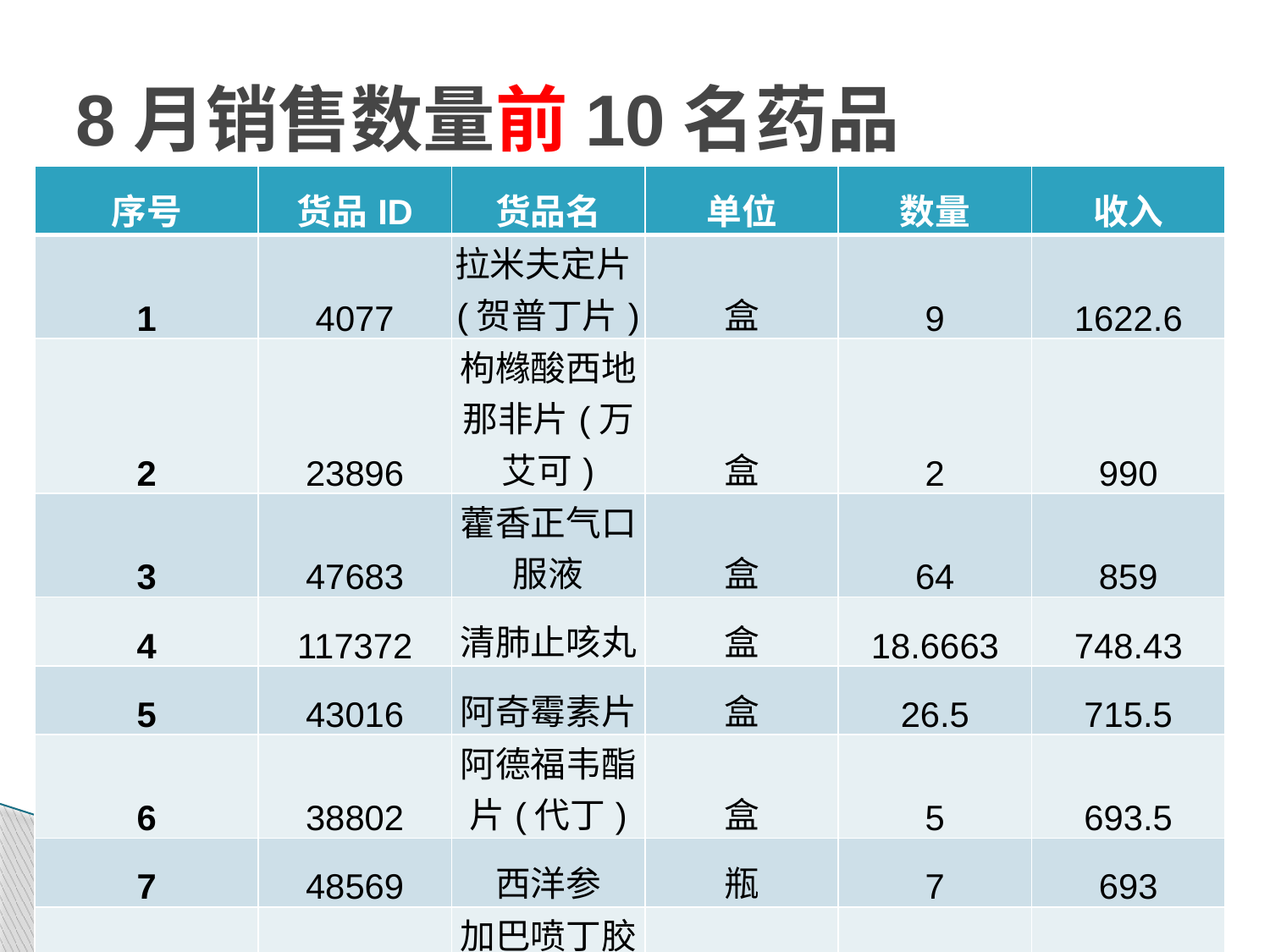

# 8月销售数量前10名药品
| 序号 | 货品ID | 货品名 | 单位 | 数量 | 收入 |
| --- | --- | --- | --- | --- | --- |
| 1 | 4077 | 拉米夫定片(贺普丁片) | 盒 | 9 | 1622.6 |
| 2 | 23896 | 枸橼酸西地那非片(万艾可) | 盒 | 2 | 990 |
| 3 | 47683 | 藿香正气口服液 | 盒 | 64 | 859 |
| 4 | 117372 | 清肺止咳丸 | 盒 | 18.6663 | 748.43 |
| 5 | 43016 | 阿奇霉素片 | 盒 | 26.5 | 715.5 |
| 6 | 38802 | 阿德福韦酯片(代丁) | 盒 | 5 | 693.5 |
| 7 | 48569 | 西洋参 | 瓶 | 7 | 693 |
| 8 | 72966 | 加巴喷丁胶囊(派汀) | 盒 | 23 | 678.26 |
| 9 | 134167 | 蒲地蓝消炎口服液 | 盒 | 15 | 656.4 |
| 10 | 52451 | 维生素B族片(汤臣倍健) | 瓶 | 4 | 592 |